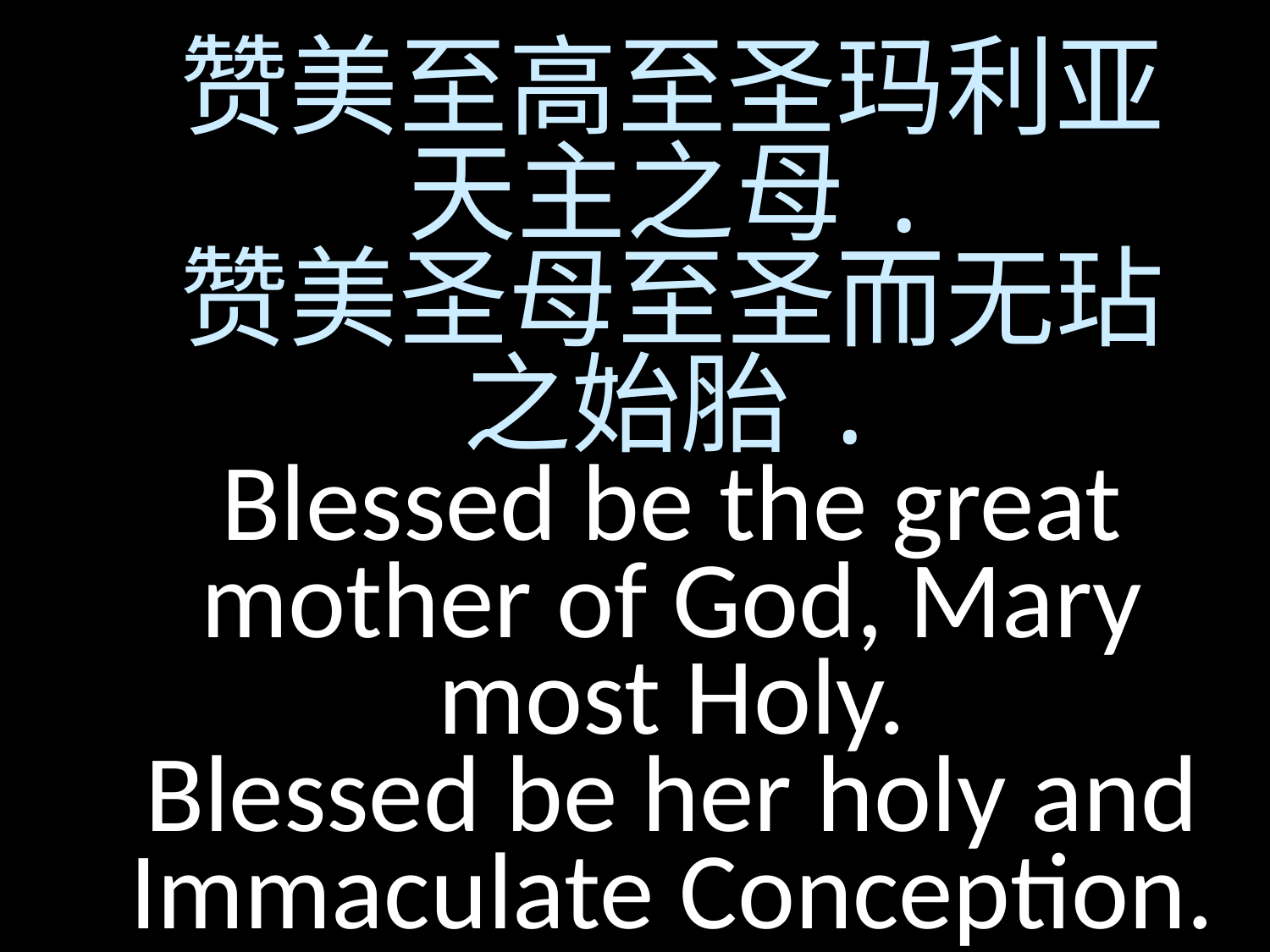

赞美至高至圣玛利亚
天主之母.
赞美圣母至圣而无玷
之始胎.
Blessed be the great mother of God, Mary most Holy.
Blessed be her holy and Immaculate Conception.